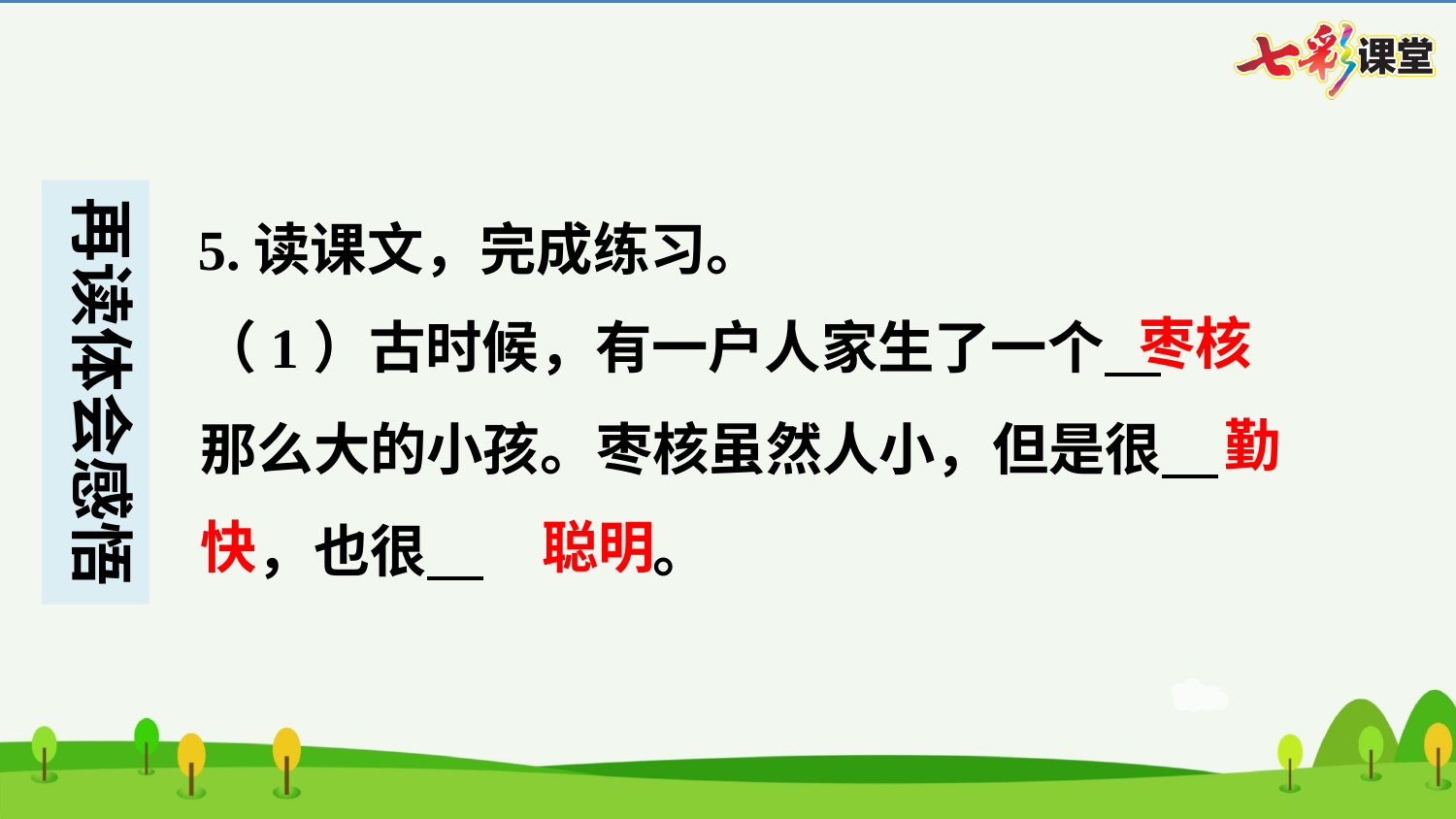

5.读课文，完成练习。
枣核
（1）古时候，有一户人家生了一个 　枣核　那么大的小孩。枣核虽然人小，但是很 　勤快　，也很 　聪明　。
勤
快
聪明